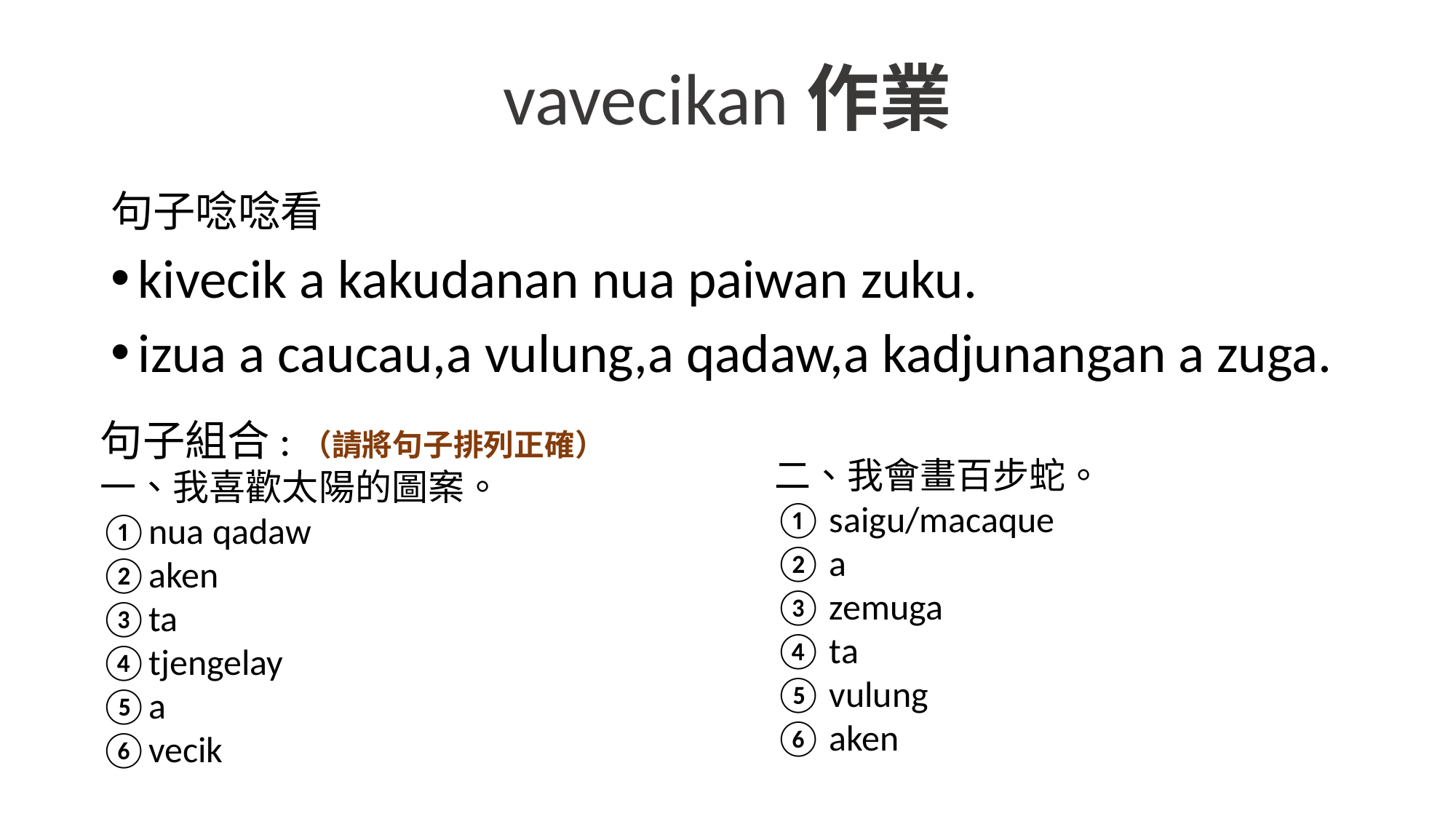

# vavecikan作業
句子唸唸看
kivecik a kakudanan nua paiwan zuku.
izua a caucau,a vulung,a qadaw,a kadjunangan a zuga.

句子組合:（請將句子排列正確）
一、我喜歡太陽的圖案。
nua qadaw
aken
ta
tjengelay
a
vecik

二、我會畫百步蛇。
saigu/macaque
a
zemuga
ta
vulung
aken